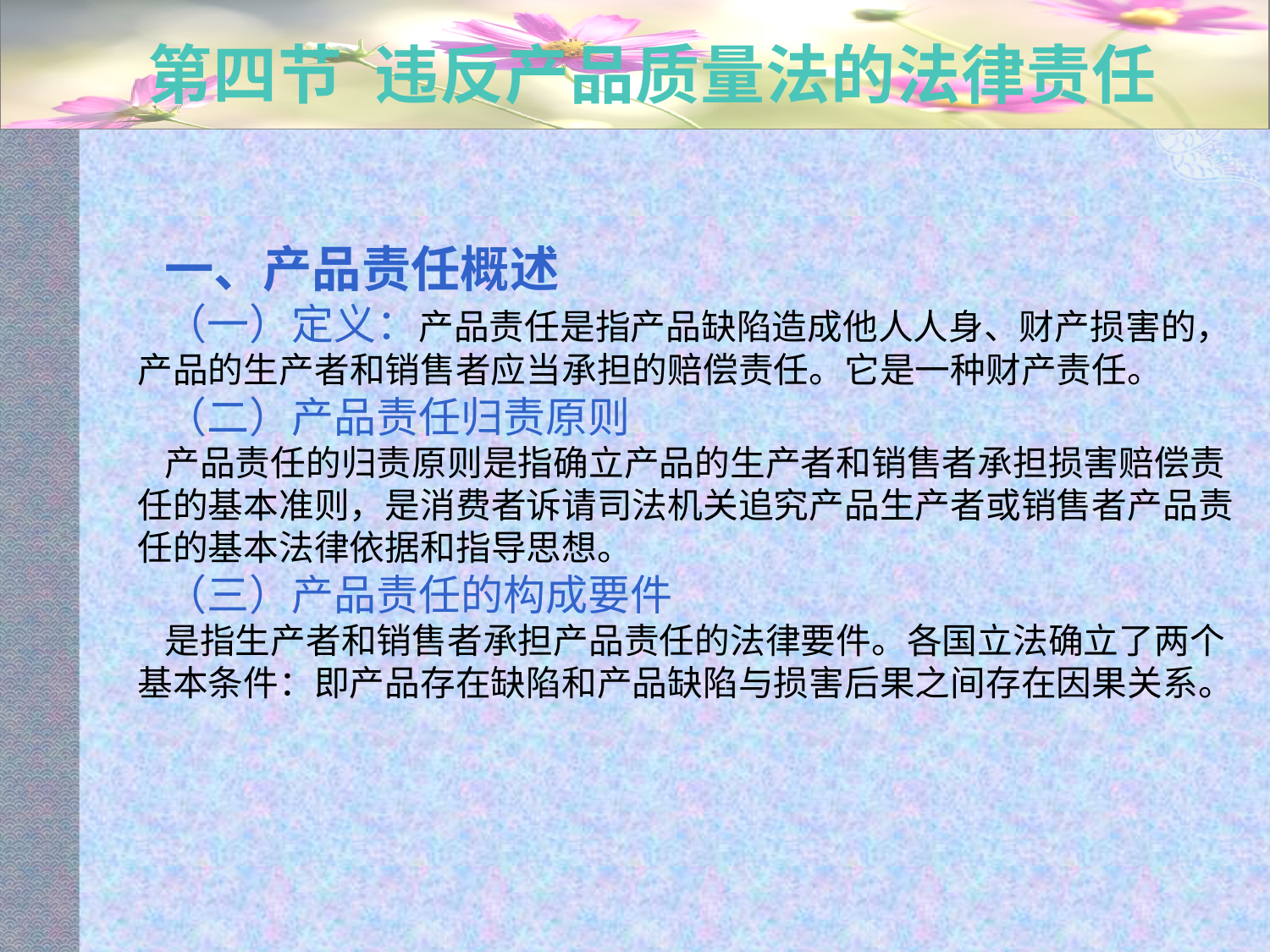

# 第四节  违反产品质量法的法律责任
一、产品责任概述
（一）定义：产品责任是指产品缺陷造成他人人身、财产损害的，产品的生产者和销售者应当承担的赔偿责任。它是一种财产责任。
（二）产品责任归责原则
产品责任的归责原则是指确立产品的生产者和销售者承担损害赔偿责任的基本准则，是消费者诉请司法机关追究产品生产者或销售者产品责任的基本法律依据和指导思想。
（三）产品责任的构成要件
是指生产者和销售者承担产品责任的法律要件。各国立法确立了两个基本条件：即产品存在缺陷和产品缺陷与损害后果之间存在因果关系。